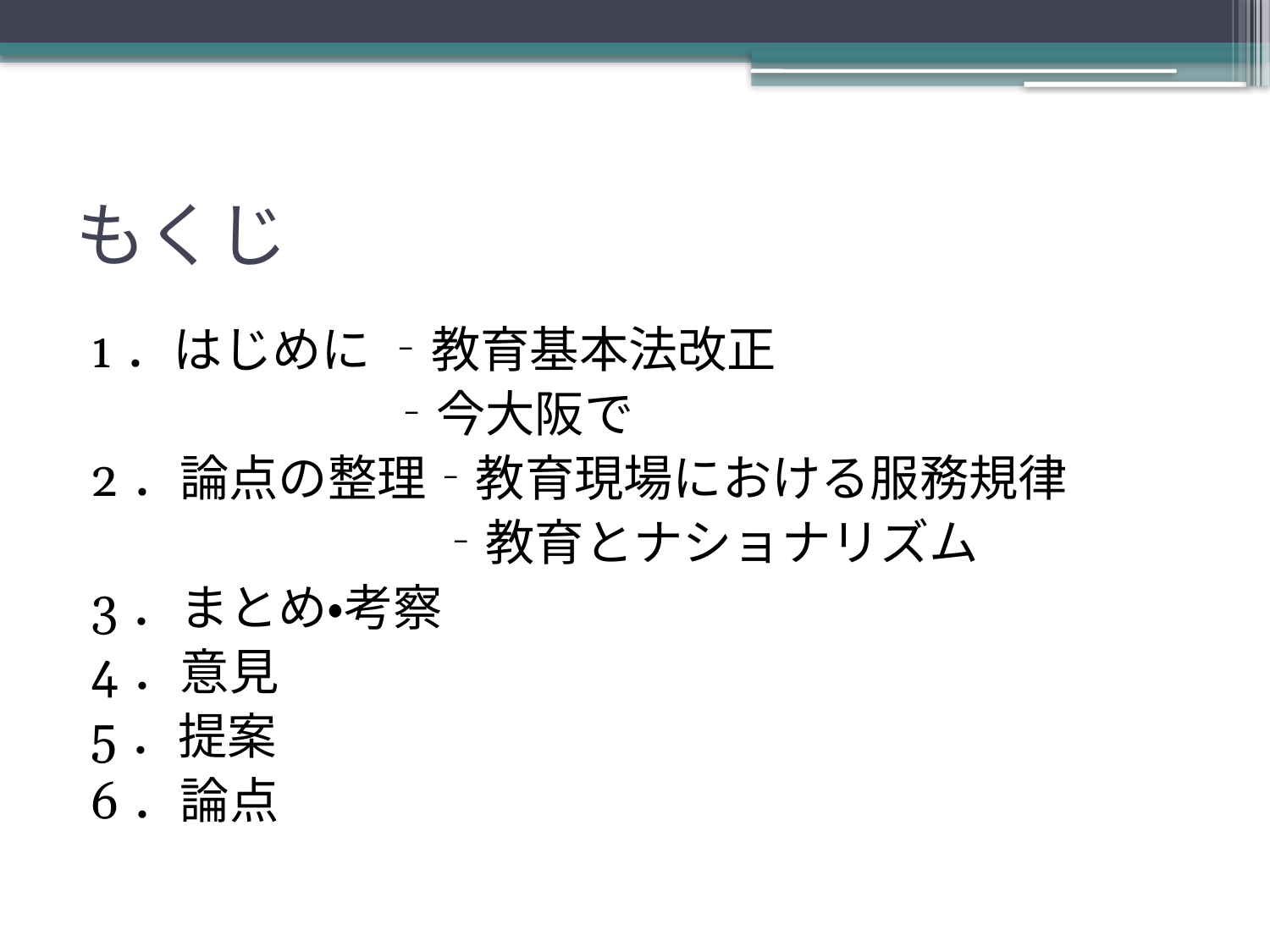

# もくじ
1．はじめに ‐教育基本法改正
　　　　　　‐今大阪で
2．論点の整理‐教育現場における服務規律
　　　　　　　‐教育とナショナリズム
3．まとめ・考察
4．意見
5．提案
6．論点